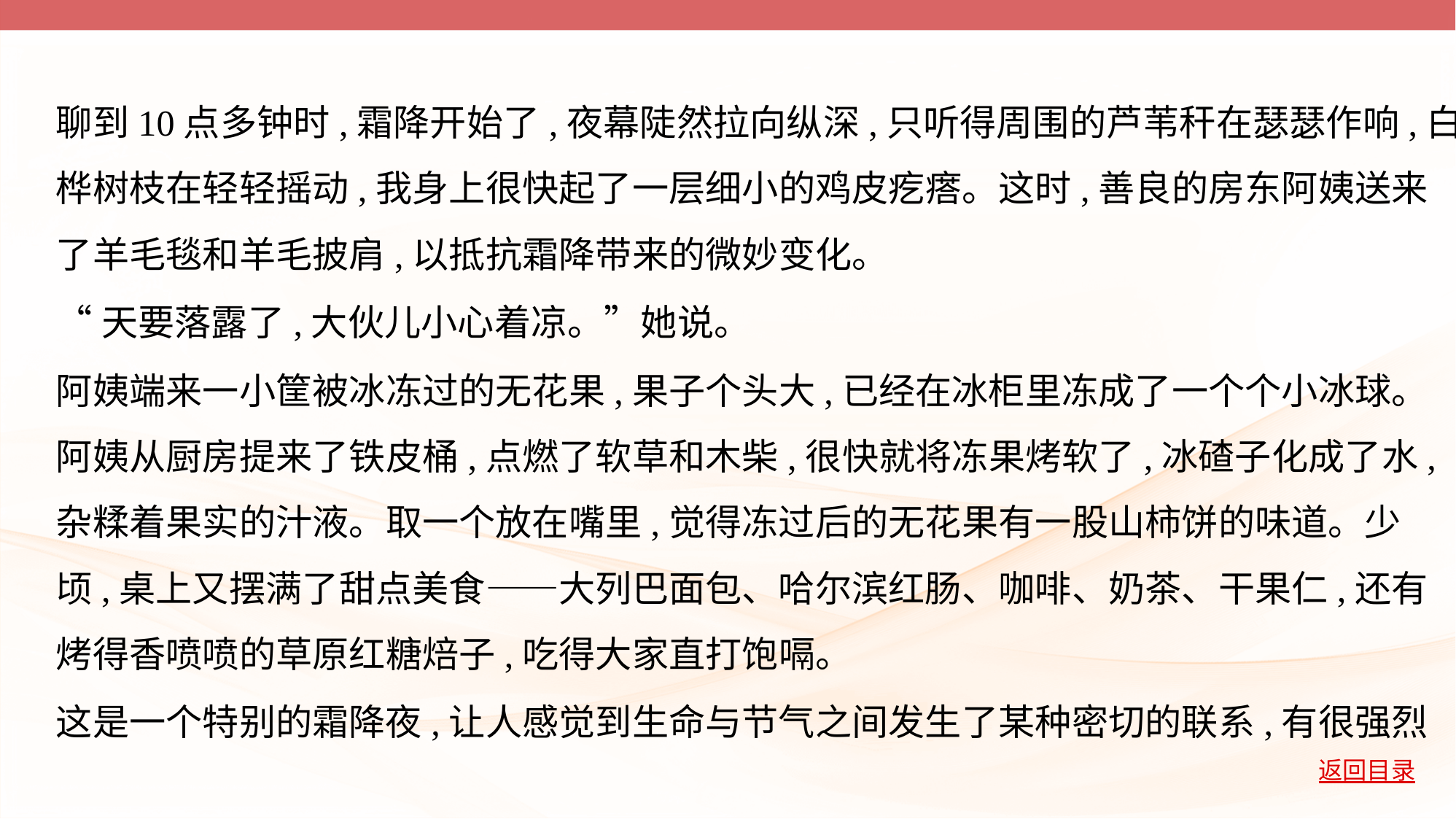

聊到10点多钟时,霜降开始了,夜幕陡然拉向纵深,只听得周围的芦苇秆在瑟瑟作响,白
桦树枝在轻轻摇动,我身上很快起了一层细小的鸡皮疙瘩。这时,善良的房东阿姨送来
了羊毛毯和羊毛披肩,以抵抗霜降带来的微妙变化。
“天要落露了,大伙儿小心着凉。”她说。
阿姨端来一小筐被冰冻过的无花果,果子个头大,已经在冰柜里冻成了一个个小冰球。
阿姨从厨房提来了铁皮桶,点燃了软草和木柴,很快就将冻果烤软了,冰碴子化成了水,
杂糅着果实的汁液。取一个放在嘴里,觉得冻过后的无花果有一股山柿饼的味道。少
顷,桌上又摆满了甜点美食——大列巴面包、哈尔滨红肠、咖啡、奶茶、干果仁,还有
烤得香喷喷的草原红糖焙子,吃得大家直打饱嗝。
这是一个特别的霜降夜,让人感觉到生命与节气之间发生了某种密切的联系,有很强烈